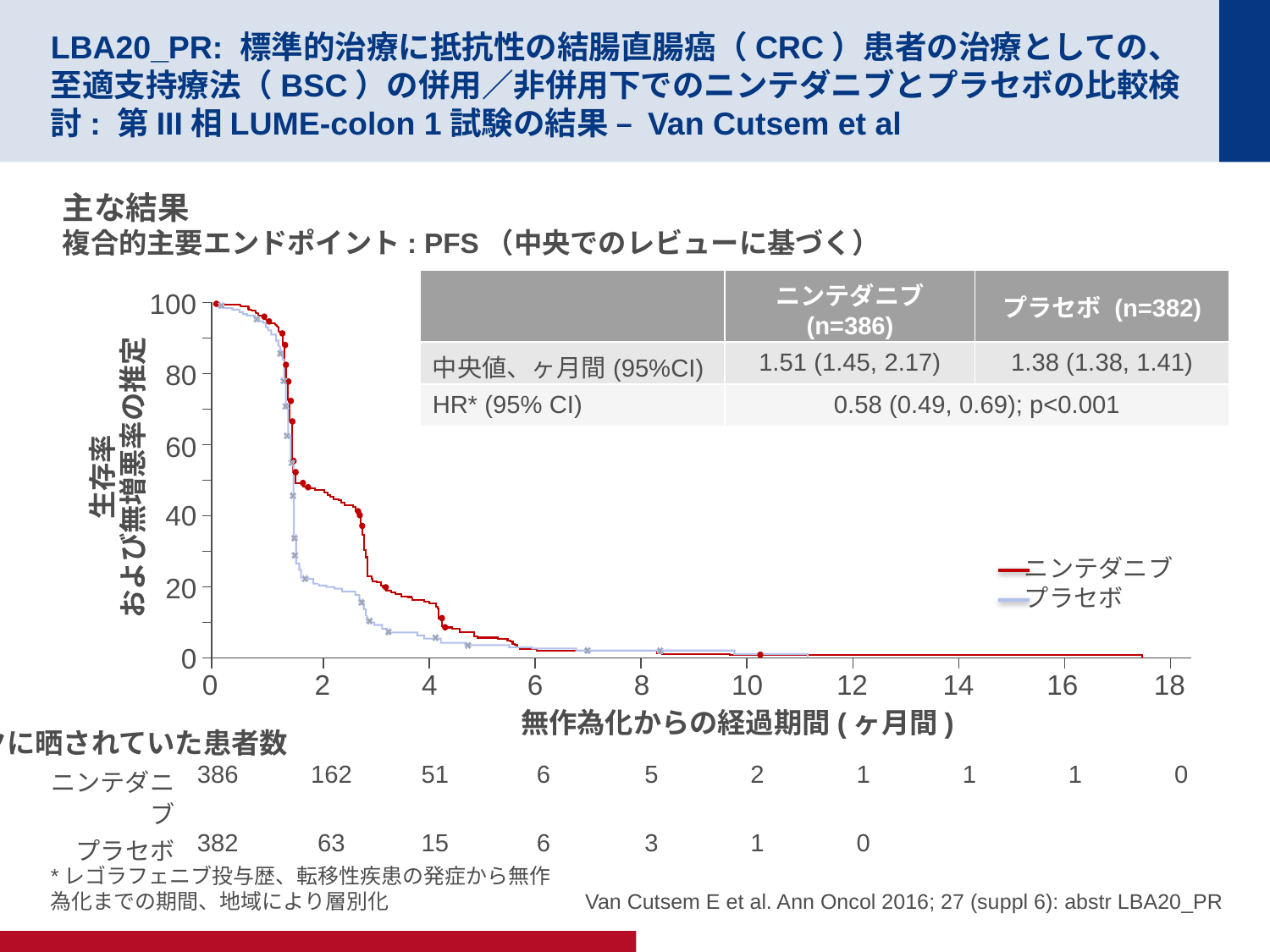

# LBA20_PR: 標準的治療に抵抗性の結腸直腸癌（CRC）患者の治療としての、至適支持療法（BSC）の併用／非併用下でのニンテダニブとプラセボの比較検討: 第III相LUME-colon 1試験の結果 – Van Cutsem et al
主な結果
複合的主要エンドポイント: PFS（中央でのレビューに基づく）
|  | ニンテダニブ (n=386) | プラセボ (n=382) |
| --- | --- | --- |
| 中央値、ヶ月間(95%CI) | 1.51 (1.45, 2.17) | 1.38 (1.38, 1.41) |
| HR\* (95% CI) | 0.58 (0.49, 0.69); p<0.001 |  |
100
80
60
40
20
0

生存率
および無増悪率の推定
ニンテダニブ
プラセボ
0
2
4
6
8
10
12
14
16
18
無作為化からの経過期間(ヶ月間)
リスクに晒されていた患者数
| ニンテダニブ | 386 | 162 | 51 | 6 | 5 | 2 | 1 | 1 | 1 | 0 |
| --- | --- | --- | --- | --- | --- | --- | --- | --- | --- | --- |
| プラセボ | 382 | 63 | 15 | 6 | 3 | 1 | 0 |  |  |  |
Van Cutsem E et al. Ann Oncol 2016; 27 (suppl 6): abstr LBA20_PR
*レゴラフェニブ投与歴、転移性疾患の発症から無作為化までの期間、地域により層別化